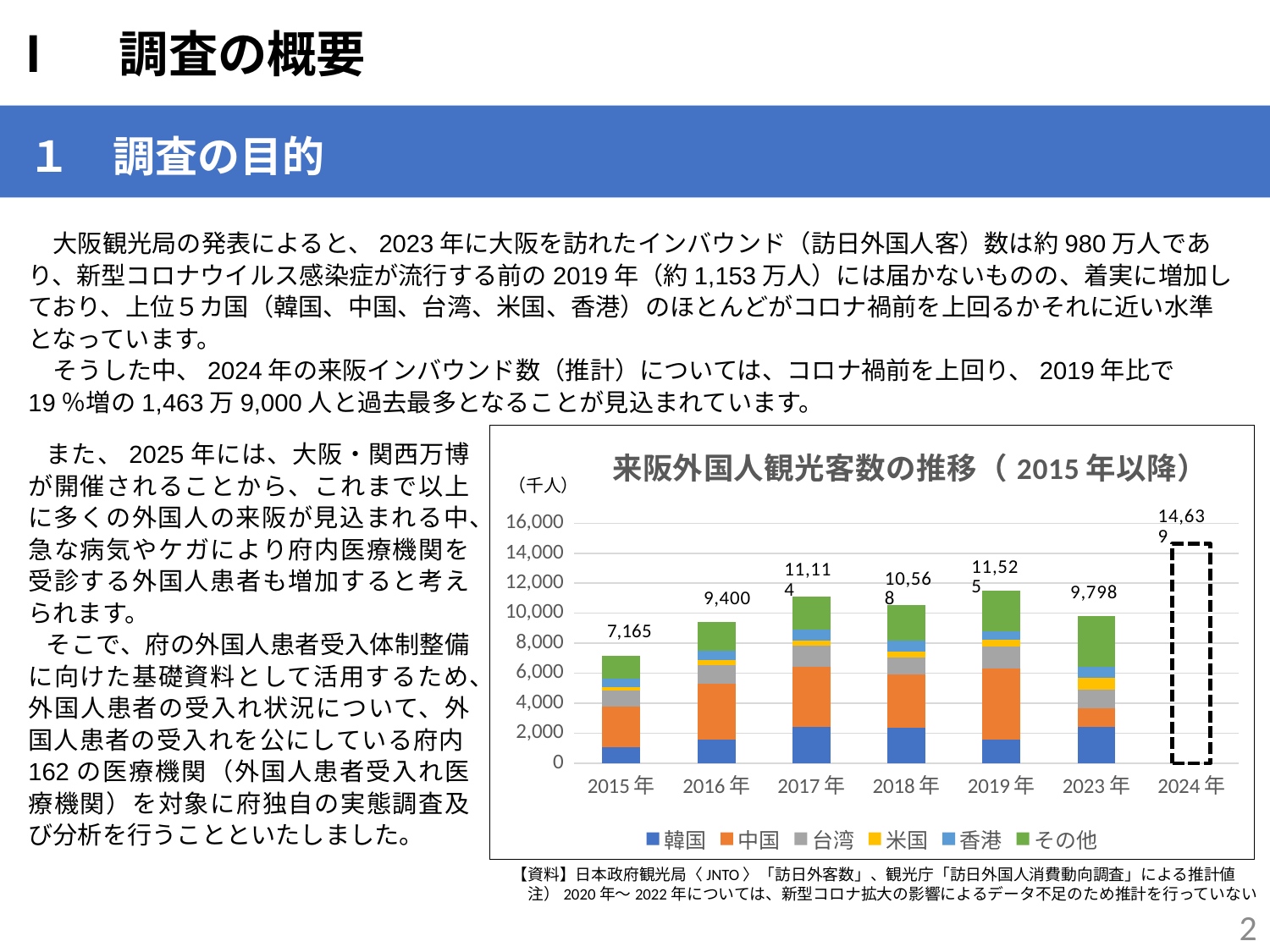

Ⅰ　調査の概要

１　調査の目的
　大阪観光局の発表によると、2023年に大阪を訪れたインバウンド（訪日外国人客）数は約980万人であり、新型コロナウイルス感染症が流行する前の2019年（約1,153万人）には届かないものの、着実に増加しており、上位５カ国（韓国、中国、台湾、米国、香港）のほとんどがコロナ禍前を上回るかそれに近い水準となっています。
　そうした中、2024年の来阪インバウンド数（推計）については、コロナ禍前を上回り、2019年比で19％増の1,463万9,000人と過去最多となることが見込まれています。

### Chart: 来阪外国人観光客数の推移（2015年以降）

| Category | 韓国 | 中国 | 台湾 | 米国 | 香港 | その他 |
|---|---|---|---|---|---|---|
| 2015年 | 1081.0 | 2717.0 | 1055.0 | 238.0 | 538.0 | 1536.0 |
| 2016年 | 1578.0 | 3729.0 | 1254.0 | 319.0 | 627.0 | 1893.0 |
| 2017年 | 2410.0 | 4024.0 | 1400.0 | 359.0 | 741.0 | 2180.0 |
| 2018年 | 2386.0 | 3517.0 | 1153.0 | 410.0 | 704.0 | 2398.0 |
| 2019年 | 1604.0 | 4702.0 | 1447.0 | 481.0 | 588.0 | 2703.0 |
| 2023年 | 2396.0 | 1262.0 | 1233.0 | 813.0 | 710.0 | 3384.0 |
| 2024年 | None | None | None | None | None | 14639.0 |
また、2025年には、大阪・関西万博が開催されることから、これまで以上に多くの外国人の来阪が見込まれる中、急な病気やケガにより府内医療機関を受診する外国人患者も増加すると考えられます。
そこで、府の外国人患者受入体制整備に向けた基礎資料として活用するため、外国人患者の受入れ状況について、外国人患者の受入れを公にしている府内162の医療機関（外国人患者受入れ医療機関）を対象に府独自の実態調査及び分析を行うことといたしました。
（千人）
7,165
【資料】日本政府観光局〈JNTO〉「訪日外客数」、観光庁「訪日外国人消費動向調査」による推計値
　注）2020年～2022年については、新型コロナ拡大の影響によるデータ不足のため推計を行っていない
2